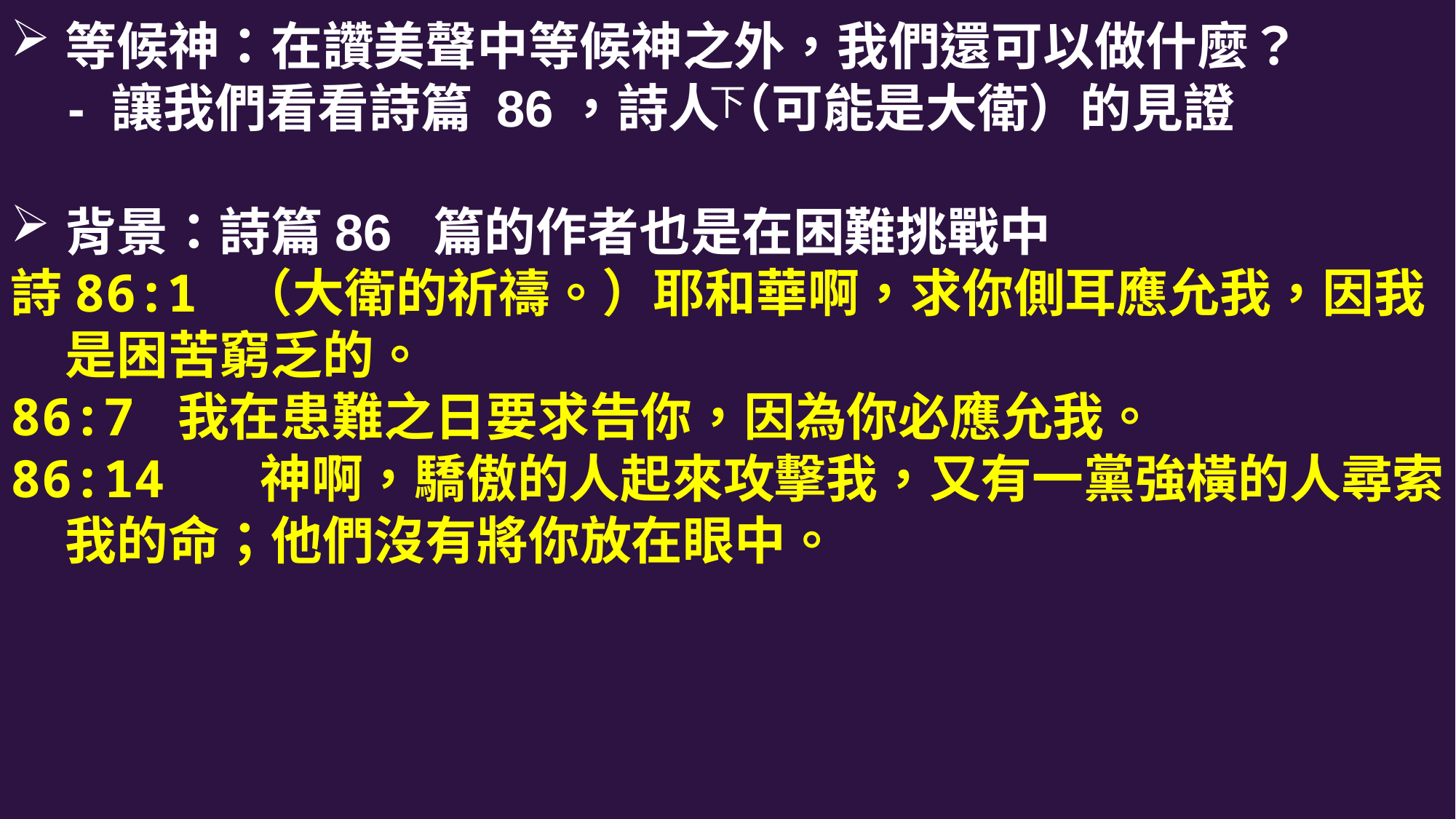

等候神：在讚美聲中等候神之外，我們還可以做什麼？
    - 讓我們看看詩篇 86，詩人（可能是大衛）的見證

背景：詩篇86  篇的作者也是在困難挑戰中
詩86:1 （大衛的祈禱。）耶和華啊，求你側耳應允我，因我是困苦窮乏的。
86:7 我在患難之日要求告你，因為你必應允我。
86:14 　神啊，驕傲的人起來攻擊我，又有一黨強橫的人尋索我的命；他們沒有將你放在眼中。

# 下